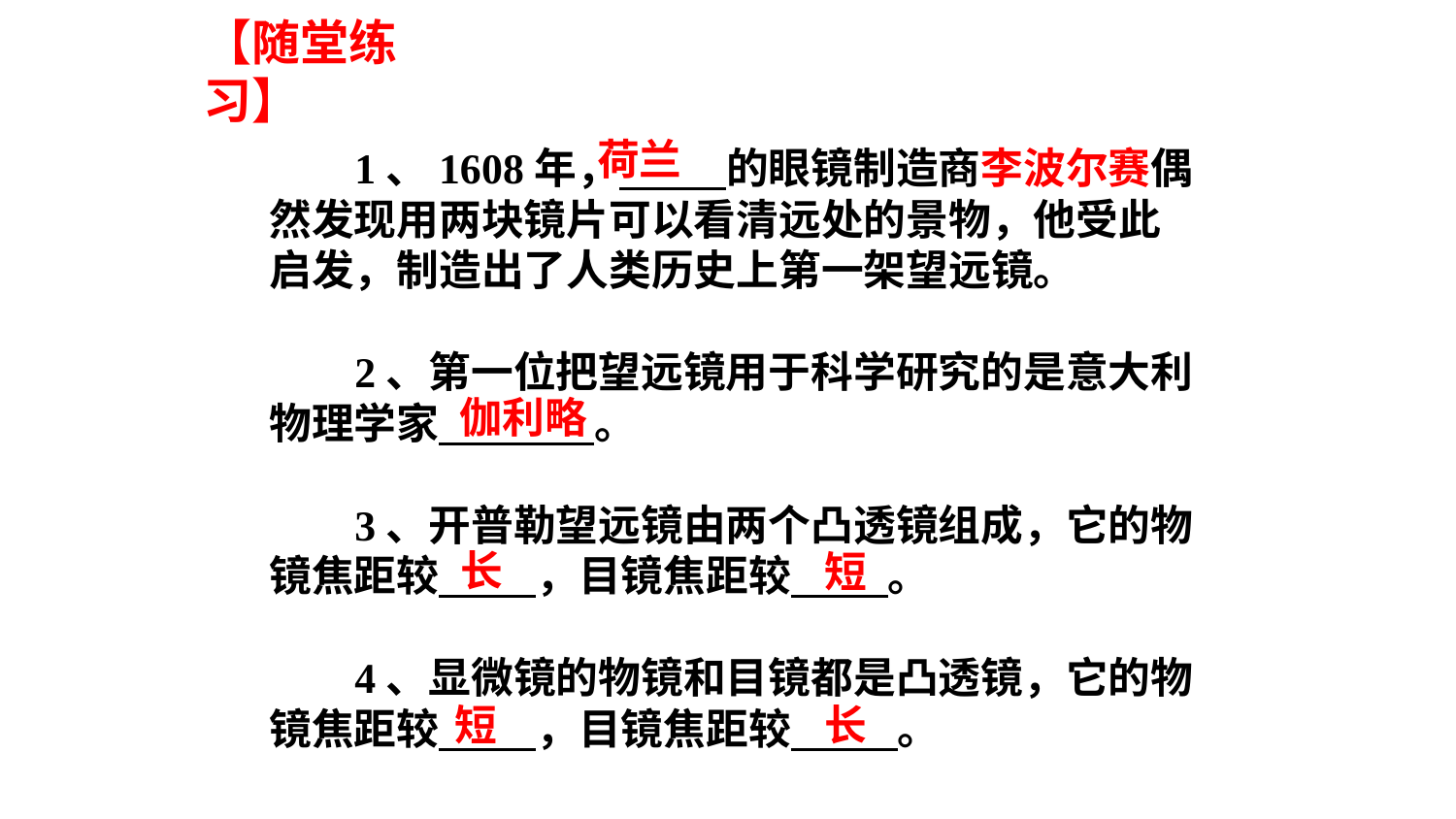

【随堂练习】
荷兰
        1、1608年，           的眼镜制造商李波尔赛偶然发现用两块镜片可以看清远处的景物，他受此启发，制造出了人类历史上第一架望远镜。

        2、第一位把望远镜用于科学研究的是意大利物理学家                。

        3、开普勒望远镜由两个凸透镜组成，它的物镜焦距较          ，目镜焦距较          。

        4、显微镜的物镜和目镜都是凸透镜，它的物镜焦距较          ，目镜焦距较           。
伽利略
长
短
短
长